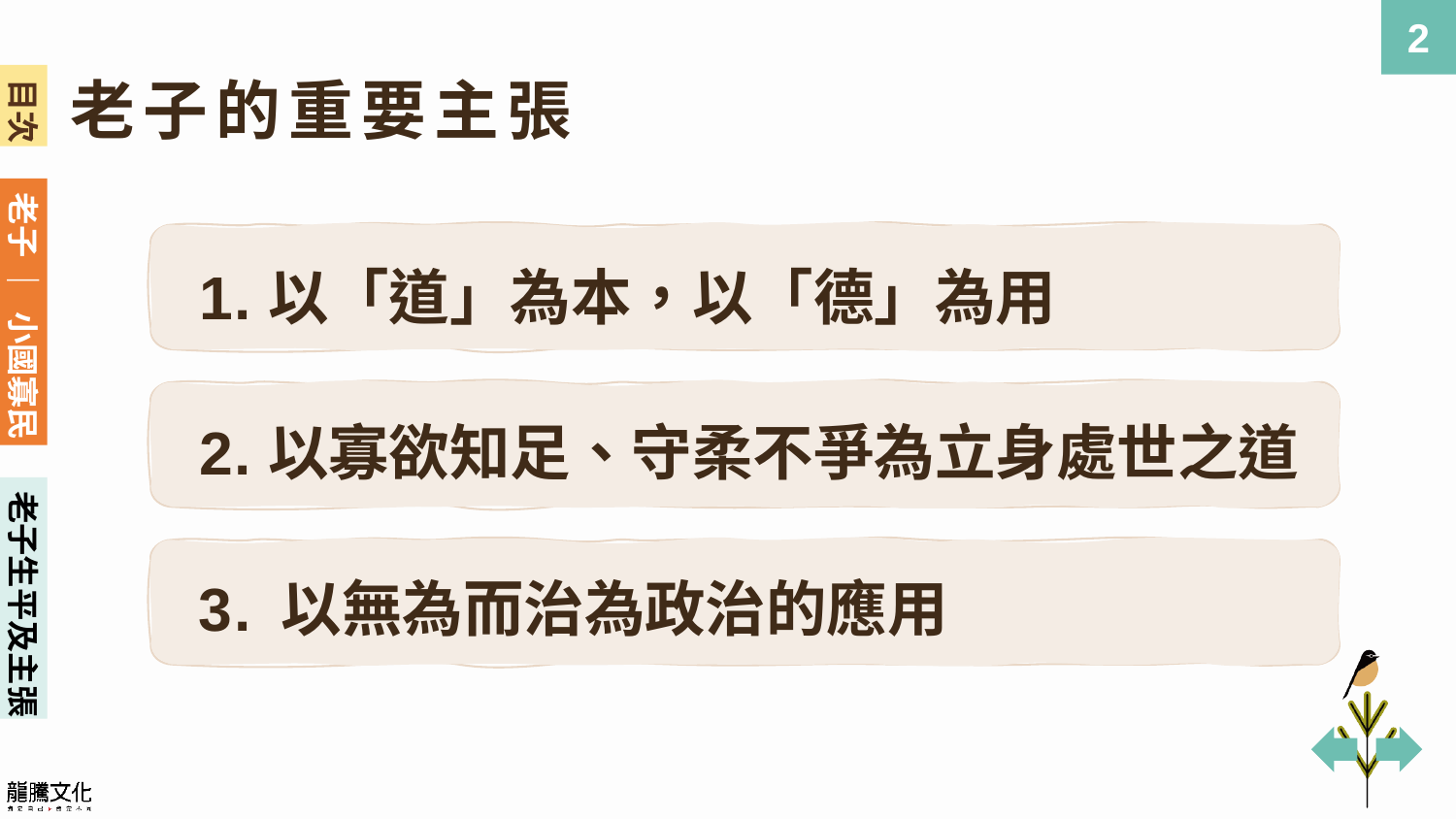

老子的重要主張

以「道」為本，以「德」為用

以寡欲知足、守柔不爭為立身處世之道
老子生平及主張

以無為而治為政治的應用